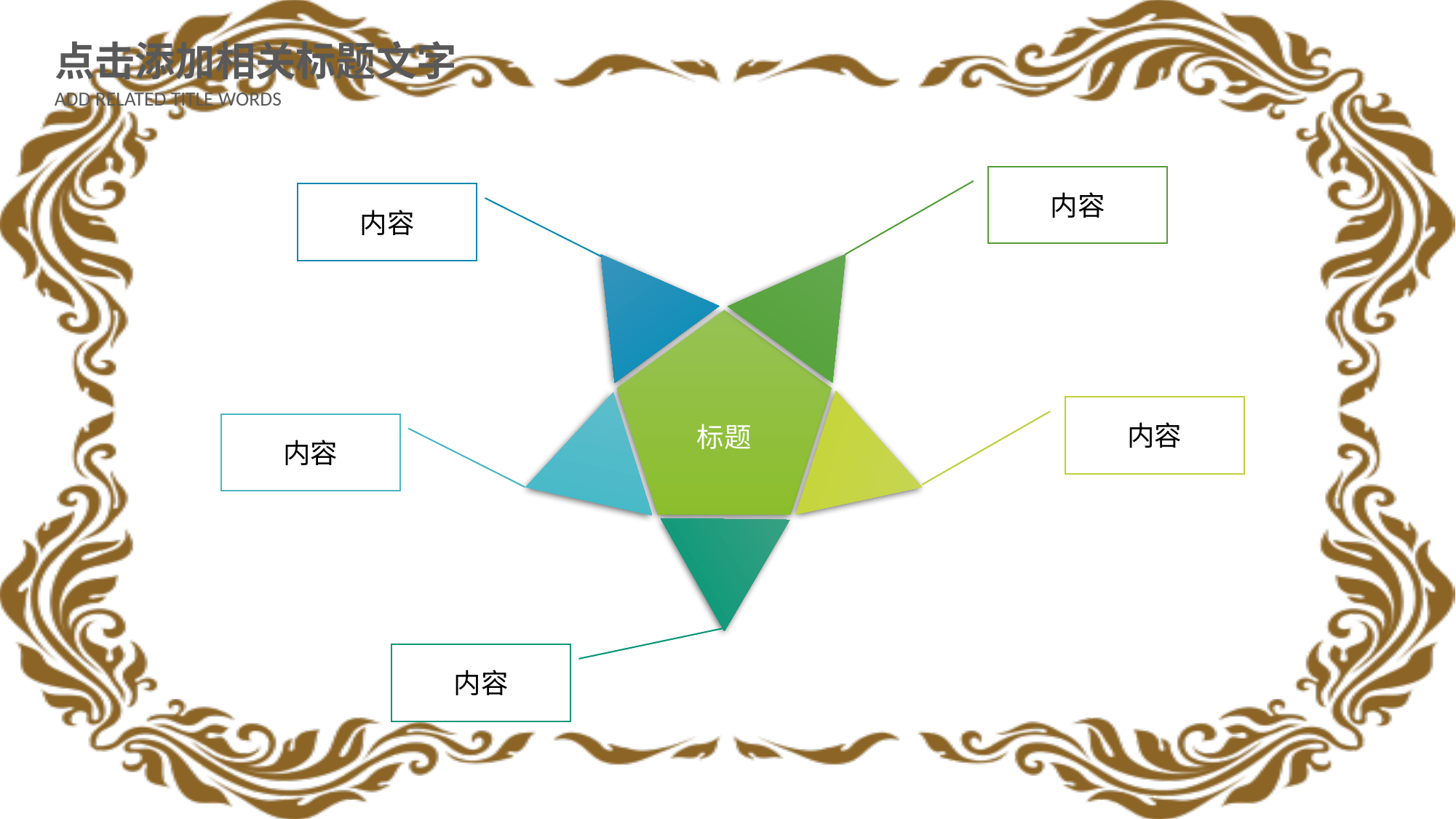

点击添加相关标题文字
ADD RELATED TITLE WORDS
内容
内容

标题

内容
内容
内容